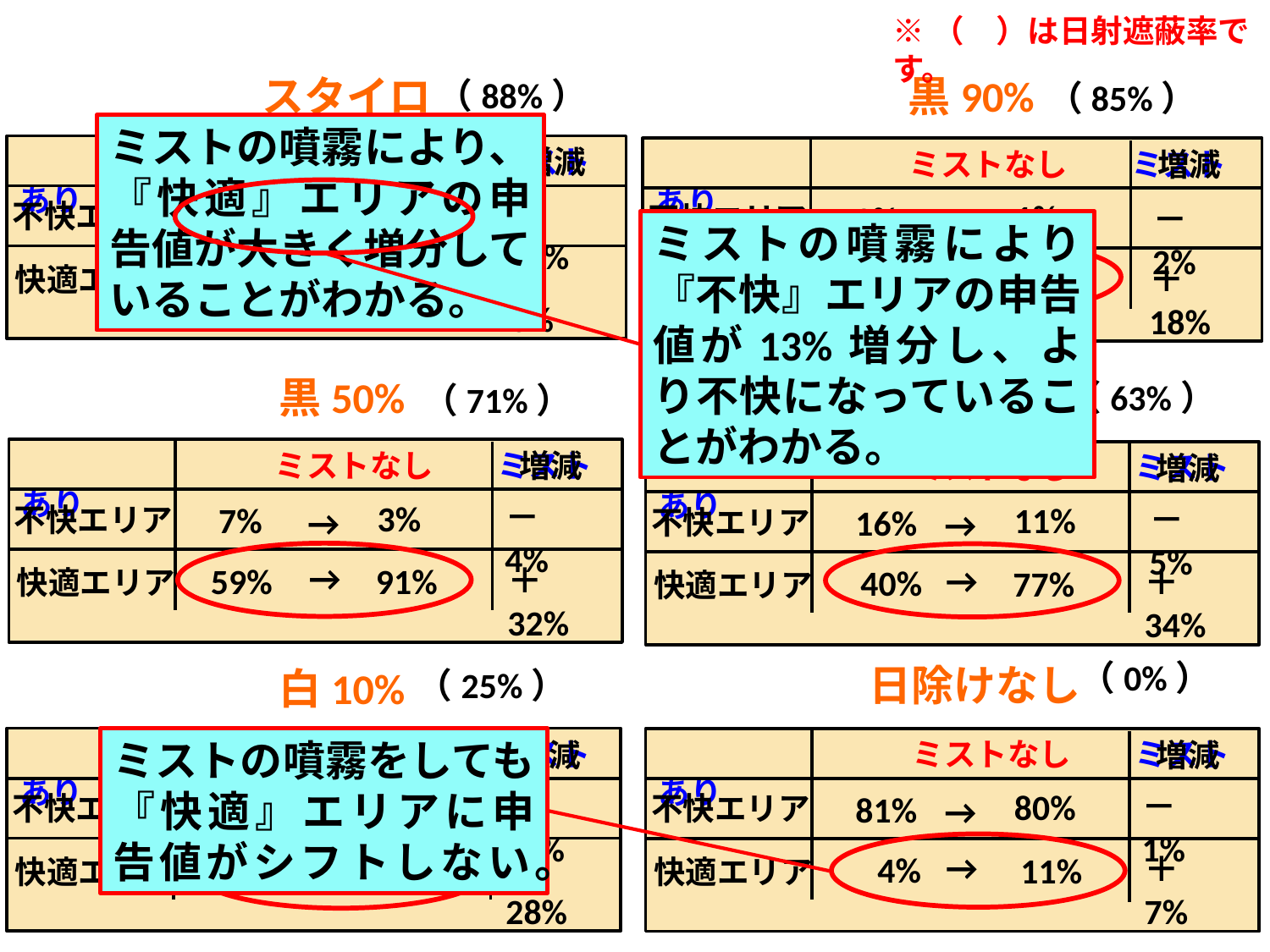

※（　）は日射遮蔽率です。
（88%）
（85%）
黒90%
　　　　　　　　ミストなし　　ミストあり

1%
3%
不快エリア
→
→
78%
96%
快適エリア
増減
－2%
＋18%
スタイロ
　　　　　　　　ミストなし　　ミストあり

17%
4%
不快エリア
→
→
71%
77%
快適エリア
増減
＋13%
＋6%
ミストの噴霧により、『快適』エリアの申告値が大きく増分していることがわかる。

ミストの噴霧により『不快』エリアの申告値が13%増分し、より不快になっていることがわかる。

（63%）
（71%）
黒50%

　　　　　　　　ミストなし　　ミストあり

3%
7%
不快エリア
→
→
59%
91%
快適エリア
増減
－4%
＋32%
すだれ
　　　　　　　　ミストなし　　ミストあり

11%
16%
不快エリア
→
→
40%
77%
快適エリア
増減
－5%
＋34%

（0%）
（25%）
日除けなし
　　　　　　　　ミストなし　　ミストあり

80%
81%
不快エリア
→
→
4%
11%
快適エリア
増減
－1%
＋7%
白10%
　　　　　　　　ミストなし　　ミストあり

32%
42%
不快エリア
→
→
20%
48%
快適エリア
増減
－10%
＋28%
ミストの噴霧をしても『快適』エリアに申告値がシフトしない。